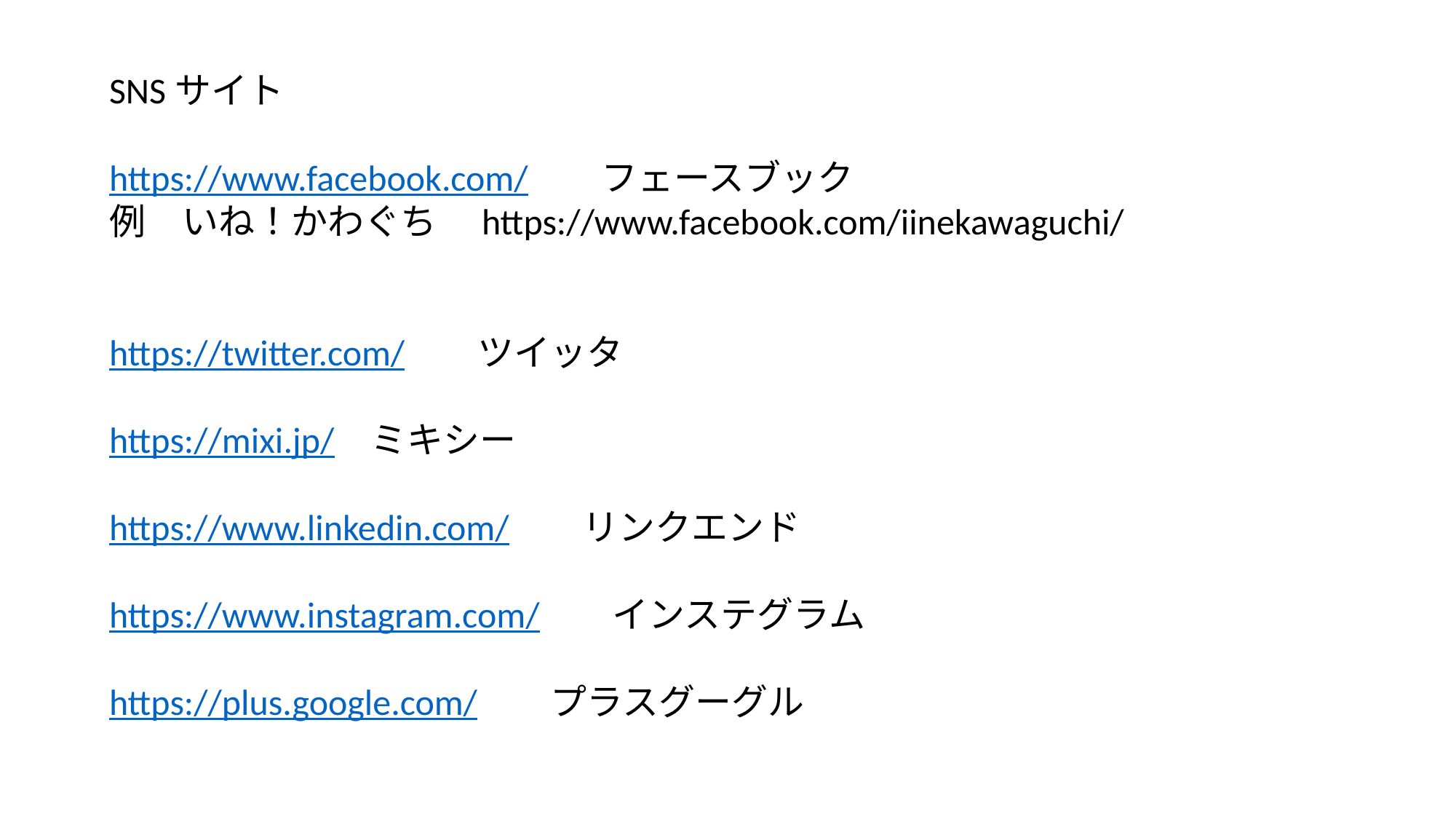

SNSサイト

https://www.facebook.com/　　フェースブック
例　いね！かわぐち　https://www.facebook.com/iinekawaguchi/

https://twitter.com/　　ツイッタ

https://mixi.jp/　ミキシー

https://www.linkedin.com/　　リンクエンド

https://www.instagram.com/　　インステグラム

https://plus.google.com/　　プラスグーグル